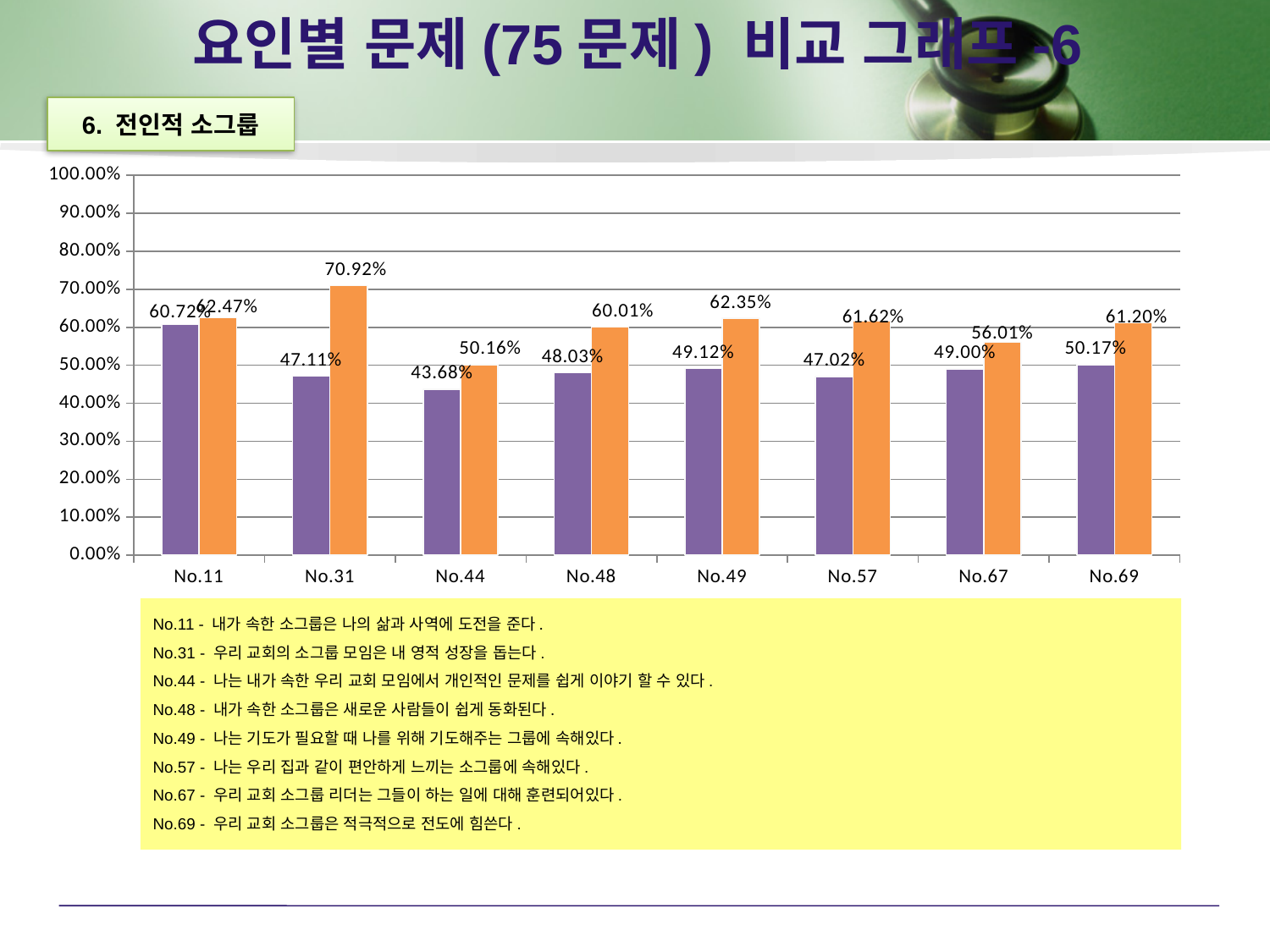

# 요인별 문제(75문제) 비교 그래프-6

6. 전인적 소그룹

### Chart

| Category | 목회자% | 목회자% |
|---|---|---|
|  | 0.6071898873013266 | 0.6247195854943114 |
|  | 0.4711176926584894 | 0.7092216626858745 |
|  | 0.436823033382117 | 0.5015678803458887 |
|  | 0.4802541981533592 | 0.6000871061113034 |
|  | 0.49119892712984187 | 0.6235420121335943 |
|  | 0.47018560793273173 | 0.6161955335311398 |
|  | 0.4899606300996917 | 0.5600794463396569 |
|  | 0.5016660123886235 | 0.6120078889697709 |
No.11 - 내가 속한 소그룹은 나의 삶과 사역에 도전을 준다.
No.31 - 우리 교회의 소그룹 모임은 내 영적 성장을 돕는다.
No.44 - 나는 내가 속한 우리 교회 모임에서 개인적인 문제를 쉽게 이야기 할 수 있다.
No.48 - 내가 속한 소그룹은 새로운 사람들이 쉽게 동화된다.
No.49 - 나는 기도가 필요할 때 나를 위해 기도해주는 그룹에 속해있다.
No.57 - 나는 우리 집과 같이 편안하게 느끼는 소그룹에 속해있다.
No.67 - 우리 교회 소그룹 리더는 그들이 하는 일에 대해 훈련되어있다.
No.69 - 우리 교회 소그룹은 적극적으로 전도에 힘쓴다.